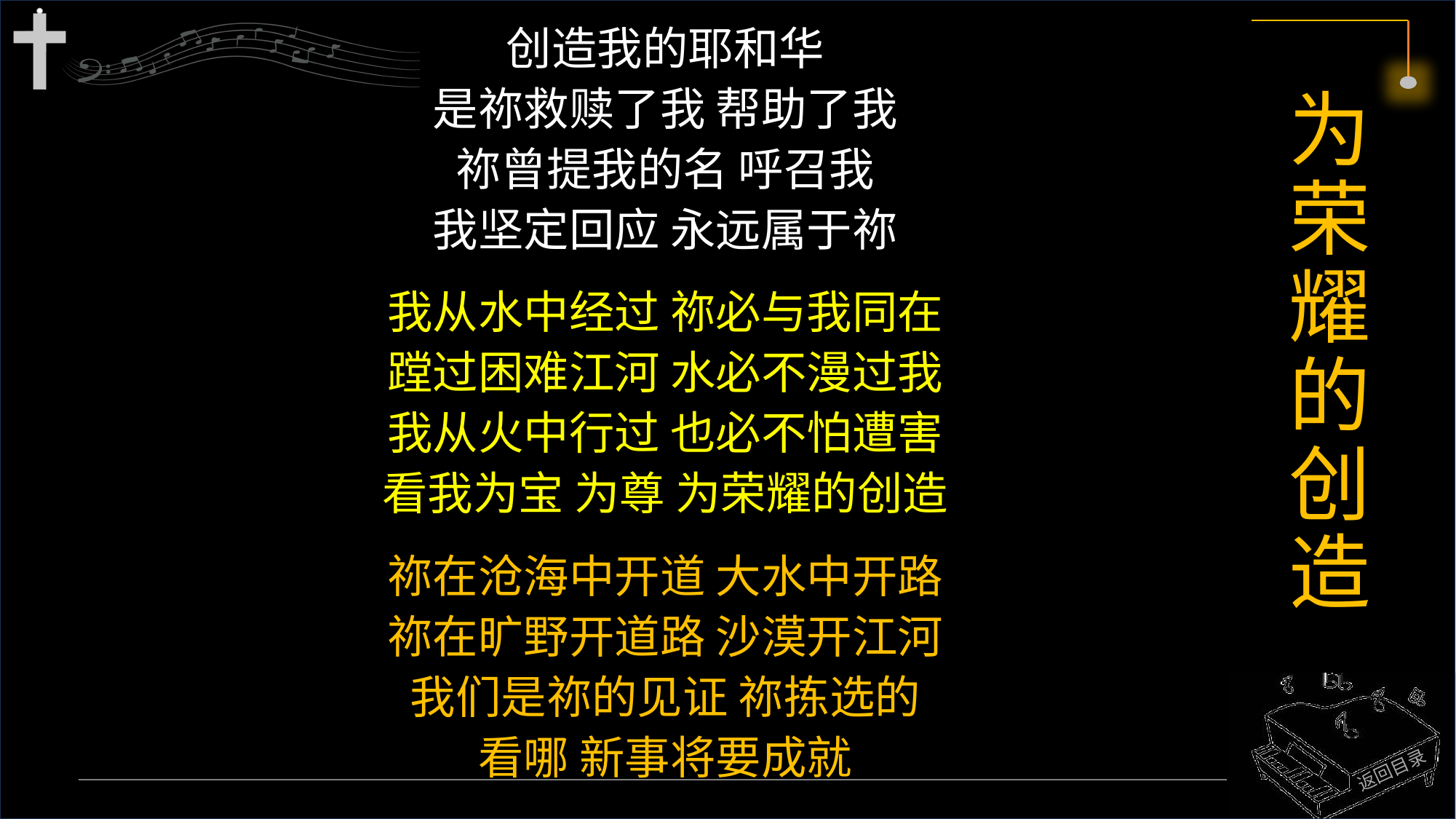

创造我的耶和华
是祢救赎了我 帮助了我
祢曾提我的名 呼召我
我坚定回应 永远属于祢

我从水中经过 祢必与我同在
蹚过困难江河 水必不漫过我
我从火中行过 也必不怕遭害
看我为宝 为尊 为荣耀的创造

祢在沧海中开道 大水中开路
祢在旷野开道路 沙漠开江河
我们是祢的见证 祢拣选的
看哪 新事将要成就
# 为荣耀的创造